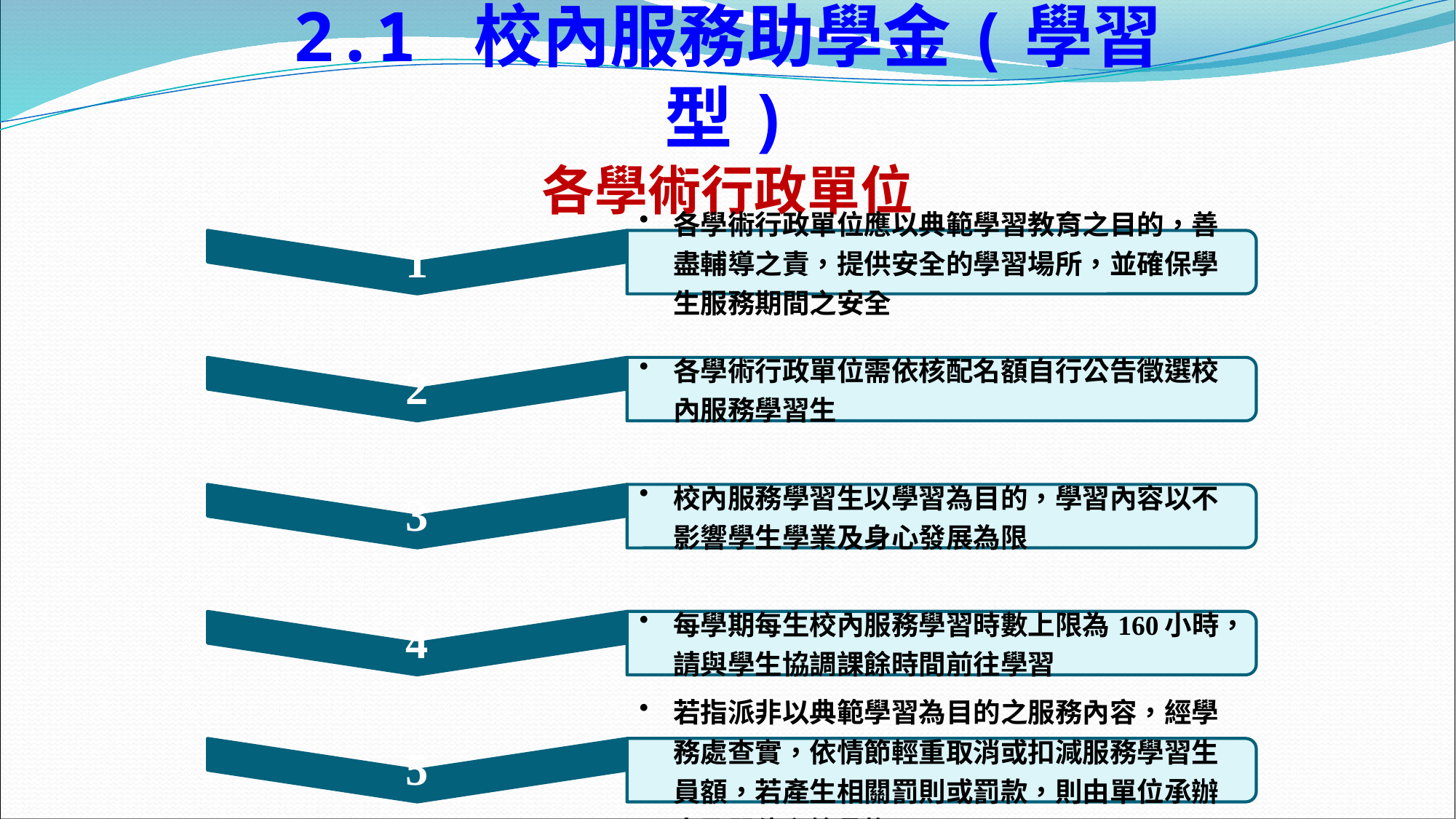

# 2.1 校內服務助學金(學習型) 各學術行政單位
1
各學術行政單位應以典範學習教育之目的，善盡輔導之責，提供安全的學習場所，並確保學生服務期間之安全
2
各學術行政單位需依核配名額自行公告徵選校內服務學習生
3
校內服務學習生以學習為目的，學習內容以不影響學生學業及身心發展為限
4
每學期每生校內服務學習時數上限為160小時，請與學生協調課餘時間前往學習
5